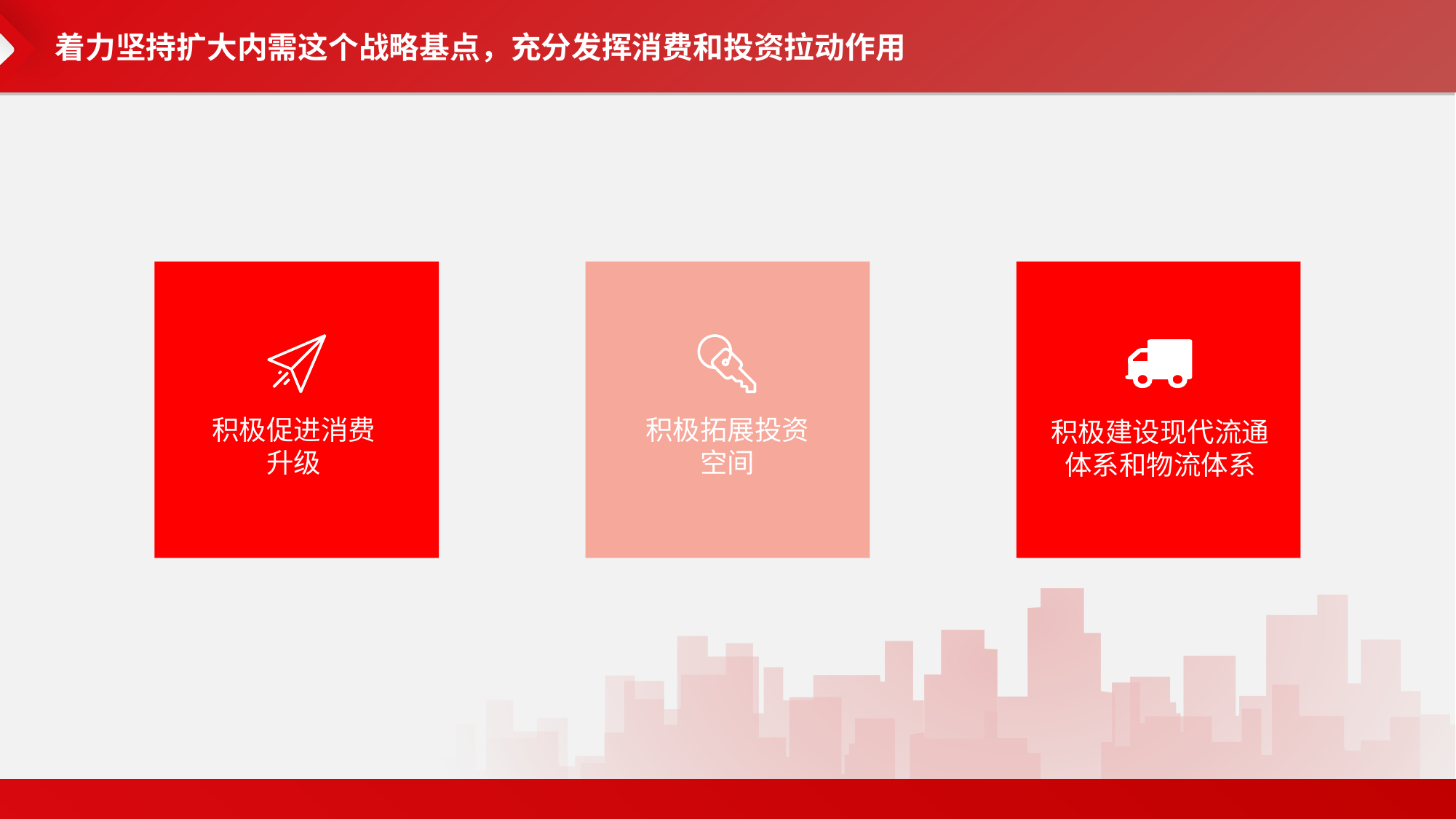

着力坚持扩大内需这个战略基点，充分发挥消费和投资拉动作用

积极促进消费升级
积极拓展投资空间
积极建设现代流通体系和物流体系